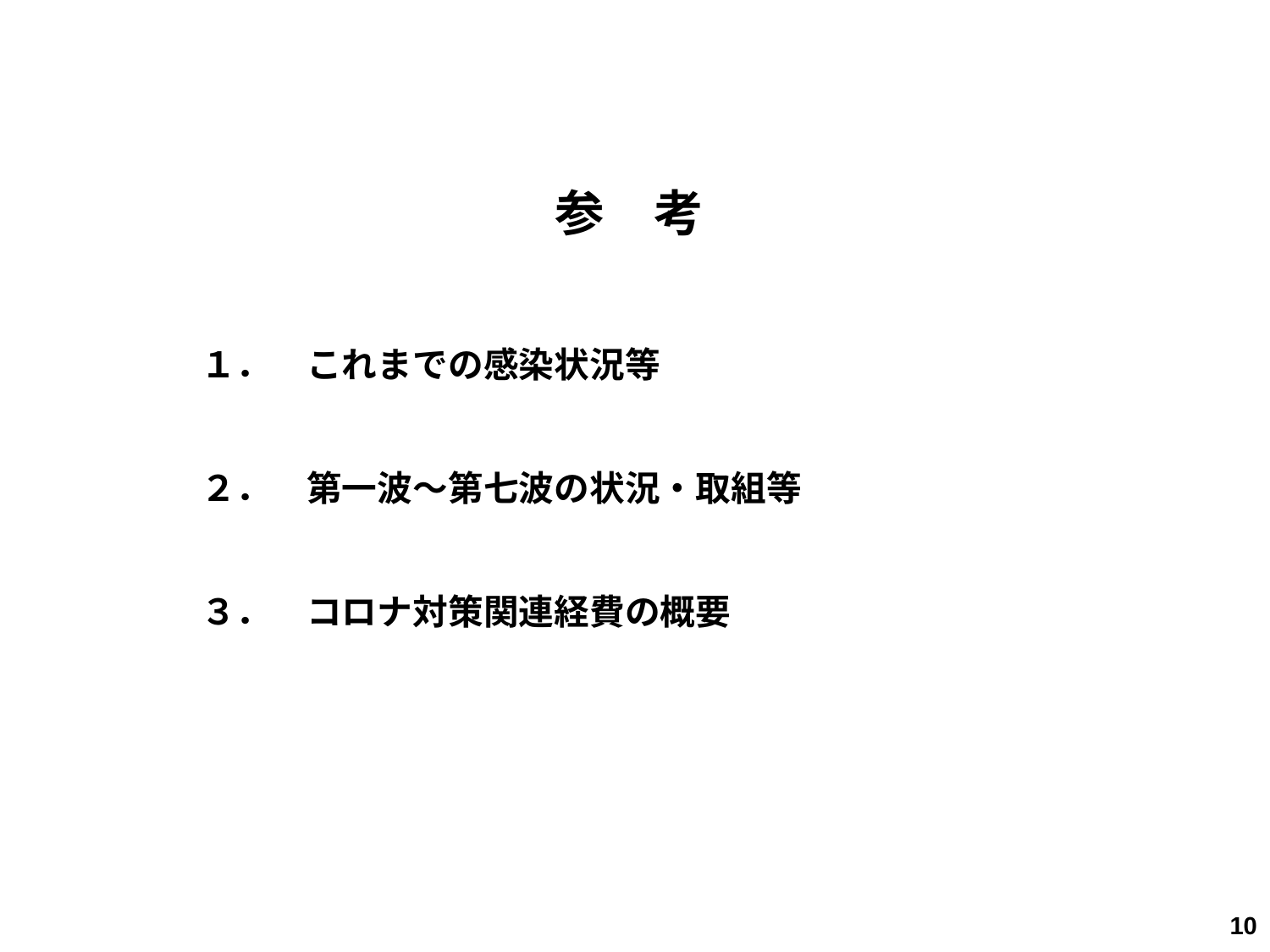

１．　これまでの感染状況等

２．　第一波～第七波の状況・取組等

３．　コロナ対策関連経費の概要

参　考
10